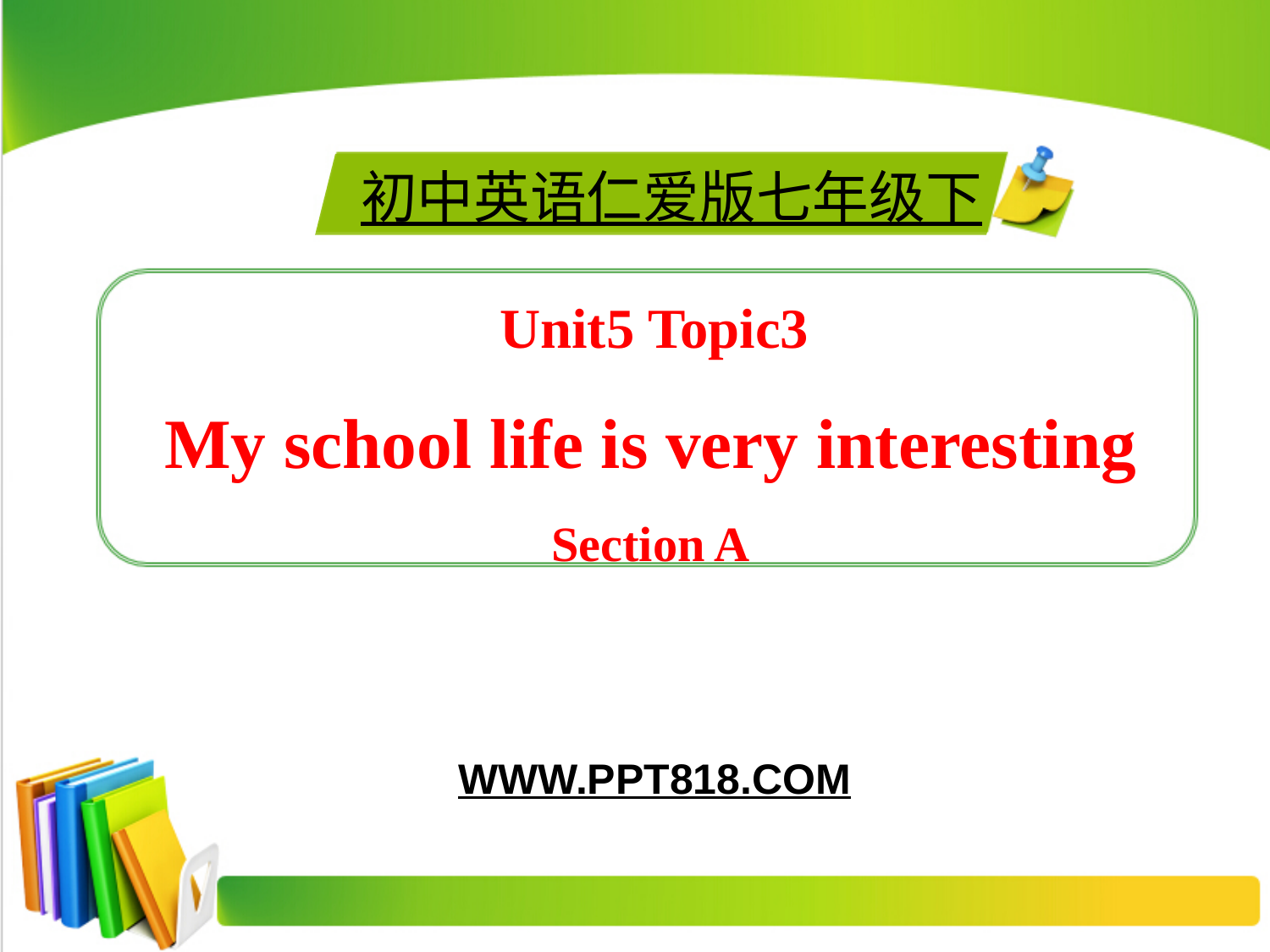

初中英语仁爱版七年级下
Unit5 Topic3
My school life is very interesting
Section A
WWW.PPT818.COM